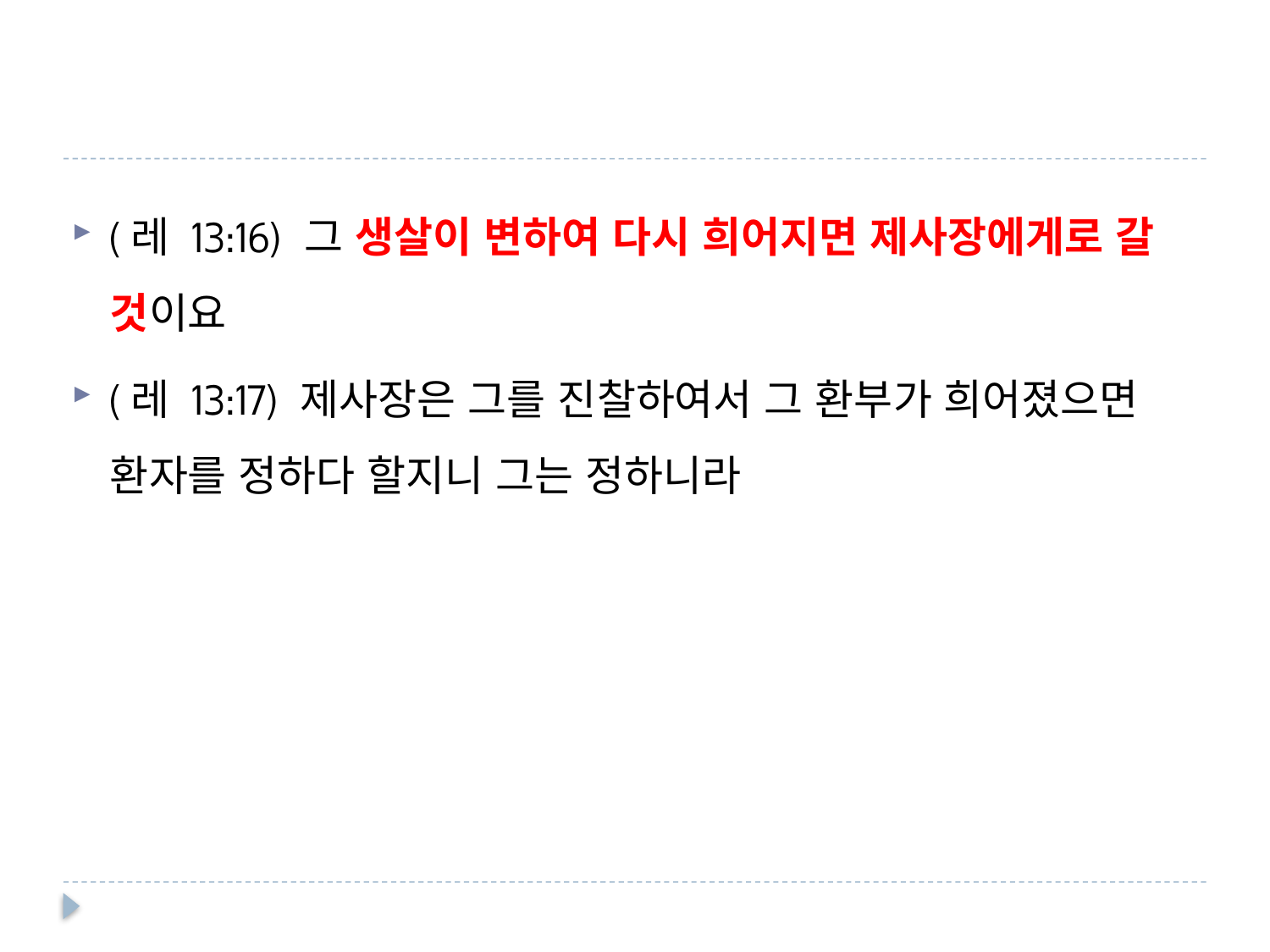

#
(레 13:16) 그 생살이 변하여 다시 희어지면 제사장에게로 갈 것이요
(레 13:17) 제사장은 그를 진찰하여서 그 환부가 희어졌으면 환자를 정하다 할지니 그는 정하니라